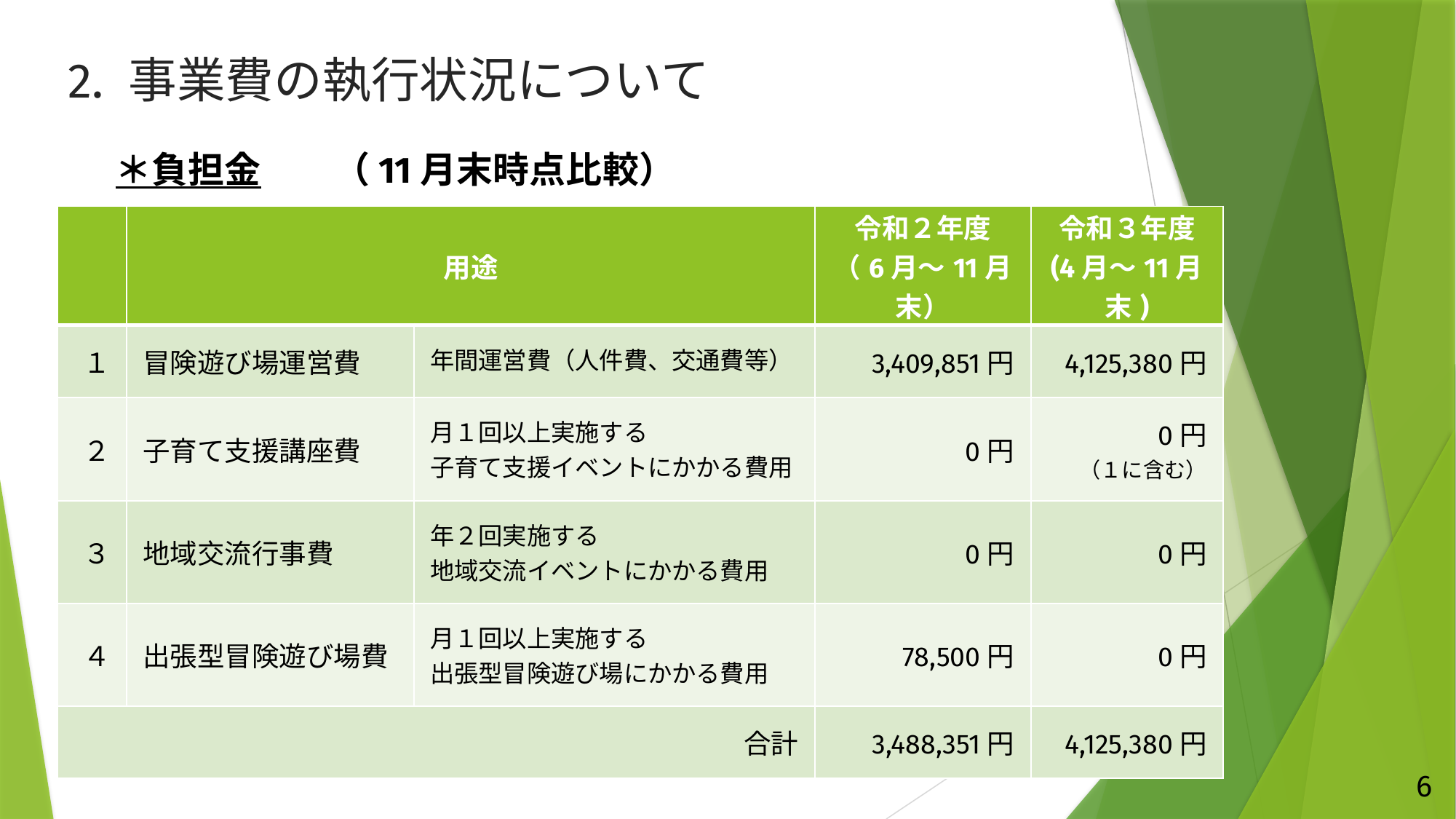

2. 事業費の執行状況について
＊負担金　　（11月末時点比較）

|  | 用途 |  | 令和２年度 （6月～11月末） | 令和３年度 (4月～11月末) |
| --- | --- | --- | --- | --- |
| １ | 冒険遊び場運営費 | 年間運営費（人件費、交通費等） | 3,409,851円 | 4,125,380円 |
| ２ | 子育て支援講座費 | 月１回以上実施する 子育て支援イベントにかかる費用 | 0円 | 0円 （１に含む） |
| ３ | 地域交流行事費 | 年２回実施する 地域交流イベントにかかる費用 | 0円 | 0円 |
| ４ | 出張型冒険遊び場費 | 月１回以上実施する 出張型冒険遊び場にかかる費用 | 78,500円 | 0円 |
| 合計 |  |  | 3,488,351円 | 4,125,380円 |
6